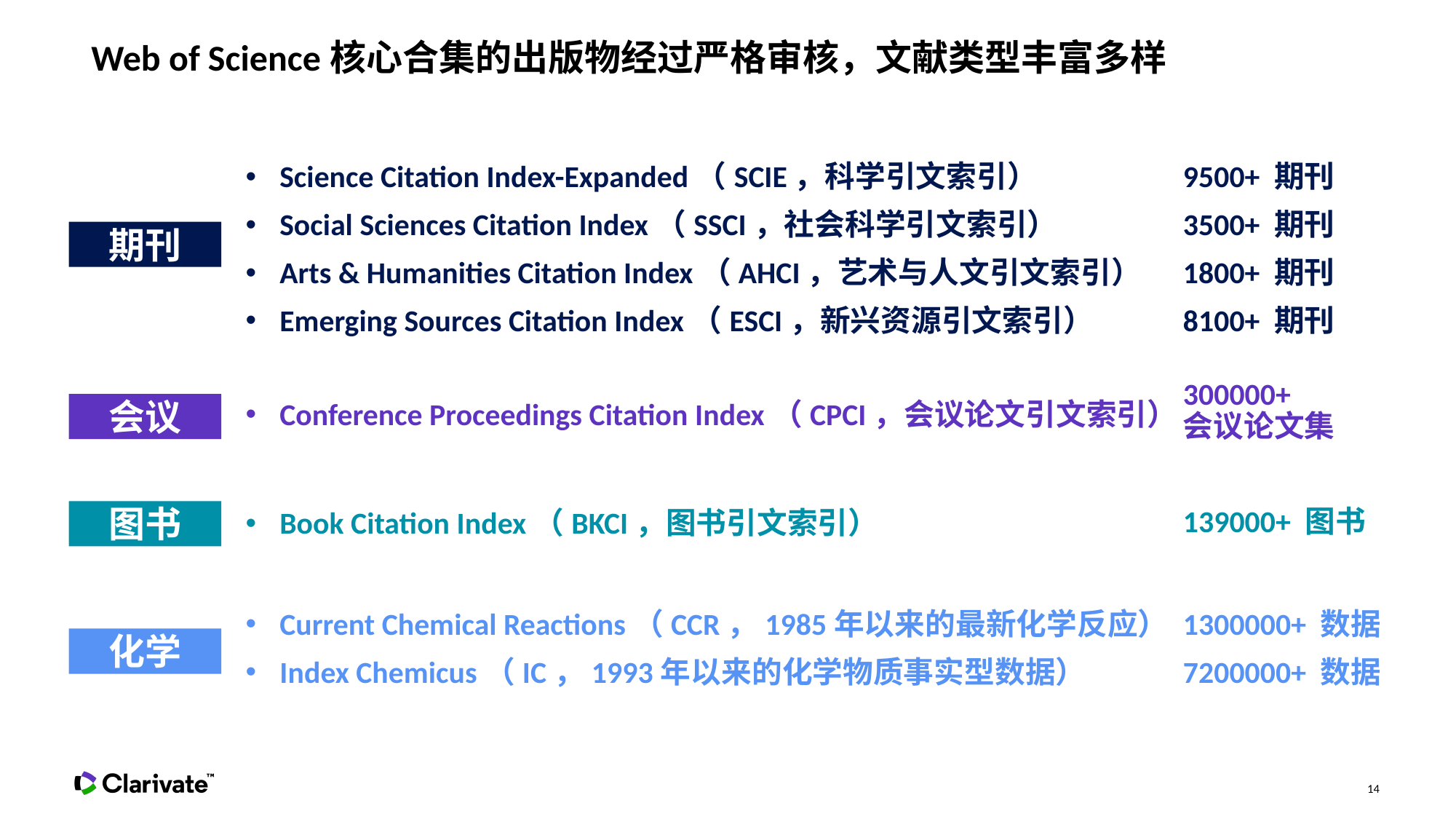

Web of Science核心合集的出版物经过严格审核，文献类型丰富多样
Science Citation Index-Expanded（SCIE，科学引文索引）
Social Sciences Citation Index（SSCI，社会科学引文索引）
Arts & Humanities Citation Index（AHCI，艺术与人文引文索引）
Emerging Sources Citation Index（ESCI，新兴资源引文索引）

期刊
9500+ 期刊
3500+ 期刊
1800+ 期刊
8100+ 期刊
300000+
会议论文集
会议
Conference Proceedings Citation Index（CPCI，会议论文引文索引）

139000+ 图书

图书
Book Citation Index（BKCI，图书引文索引）

Current Chemical Reactions（CCR，1985年以来的最新化学反应）
Index Chemicus（IC，1993年以来的化学物质事实型数据）

化学
1300000+ 数据
7200000+ 数据
14